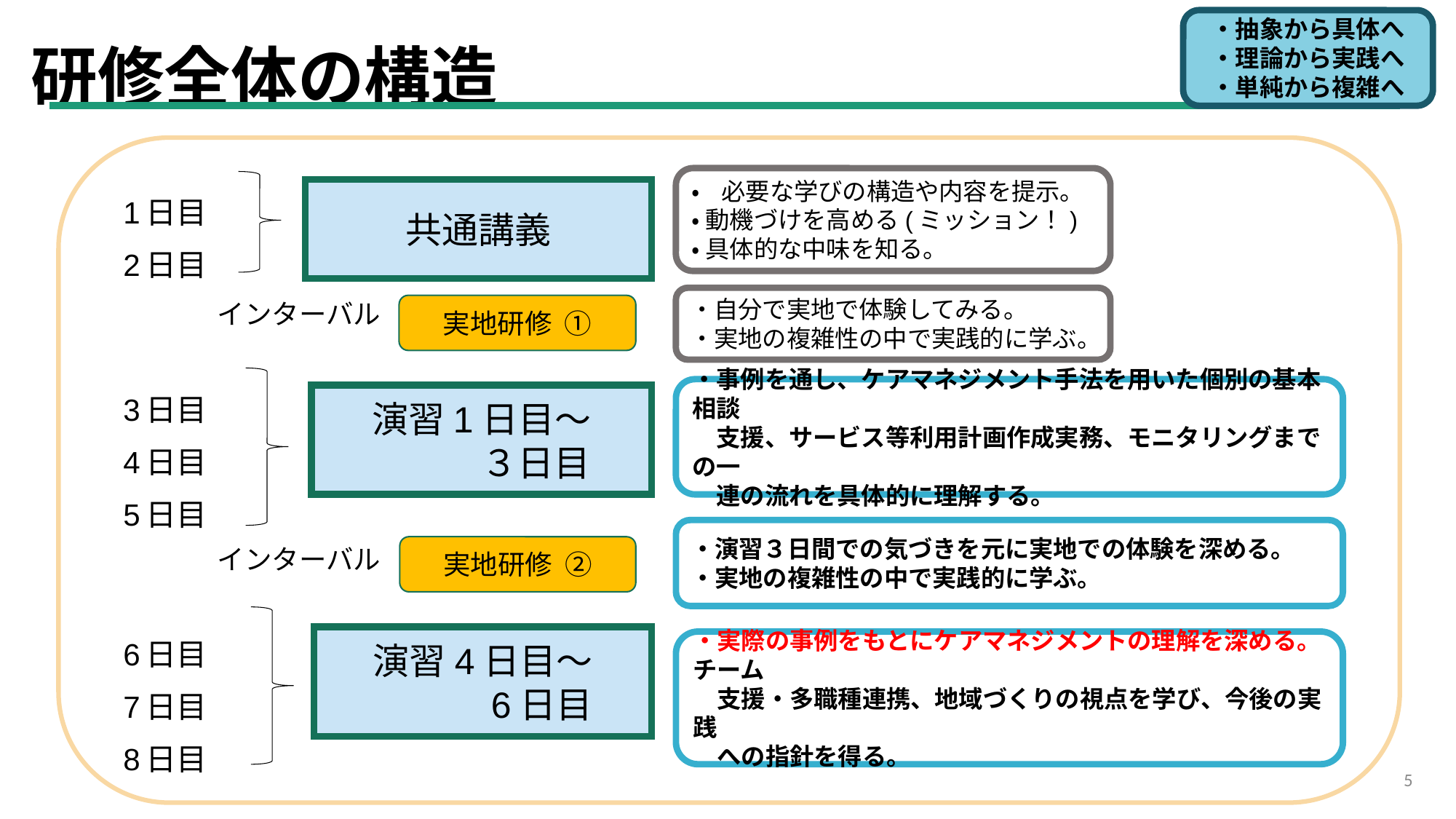

・抽象から具体へ
・理論から実践へ
・単純から複雑へ
# 研修全体の構造

•必要な学びの構造や内容を提示。
•動機づけを高める(ミッション！)
•具体的な中味を知る。

共通講義
1日目
2日目

3日目
4日目
5日目

6日目
7日目
8日目
・自分で実地で体験してみる。
・実地の複雑性の中で実践的に学ぶ。
インターバル
実地研修  ①

・事例を通し、ケアマネジメント手法を用いた個別の基本相談
　支援、サービス等利用計画作成実務、モニタリングまでの一
　連の流れを具体的に理解する。
演習1日目～
　　　３日目
・演習３日間での気づきを元に実地での体験を深める。
・実地の複雑性の中で実践的に学ぶ。
インターバル
実地研修  ②

演習4日目～
　　　6日目
・実際の事例をもとにケアマネジメントの理解を深める。チーム
　支援・多職種連携、地域づくりの視点を学び、今後の実践
　への指針を得る。
5